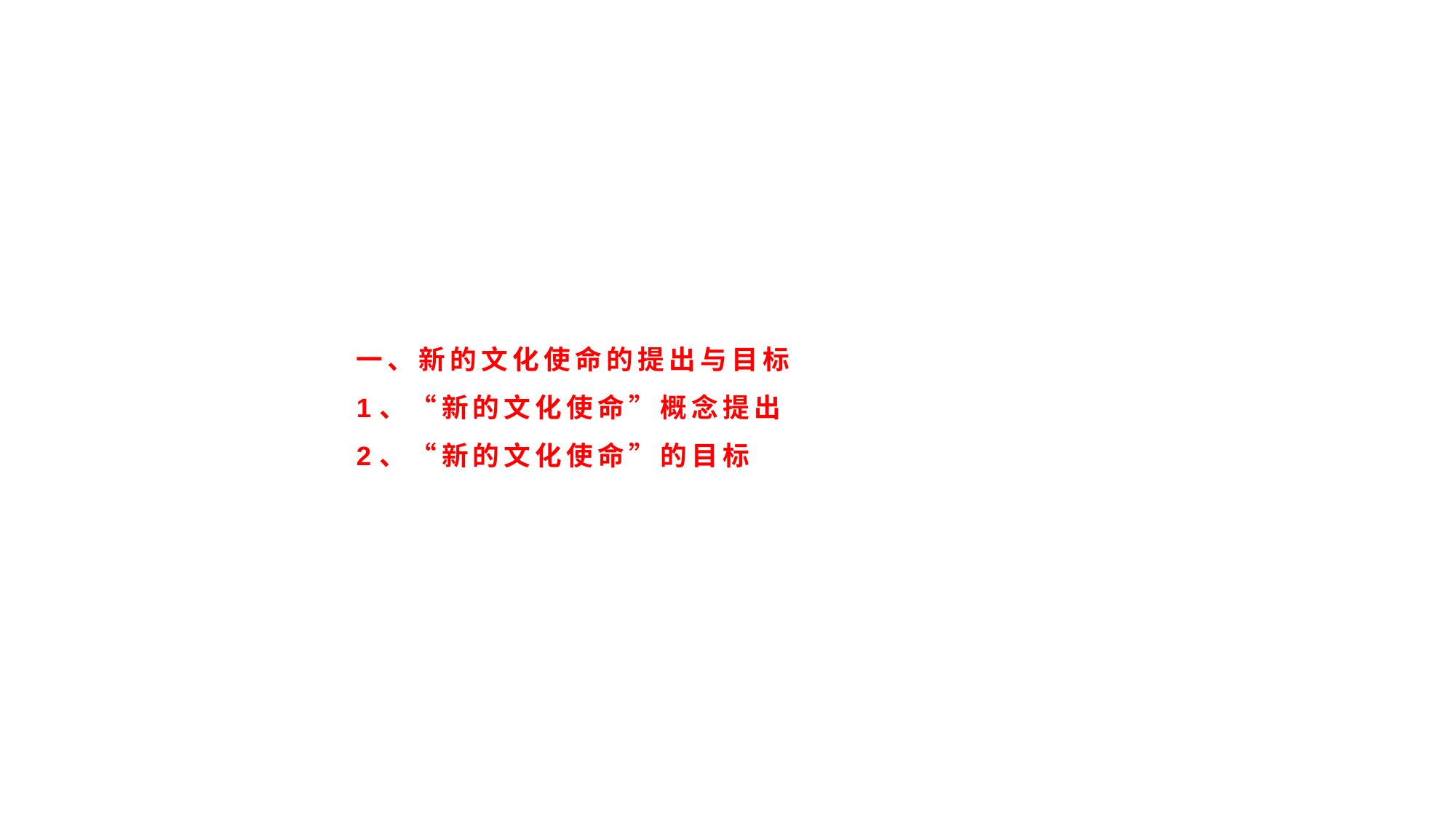

# 一、新的文化使命的提出与目标 1、“新的文化使命”概念提出 2、“新的文化使命”的目标